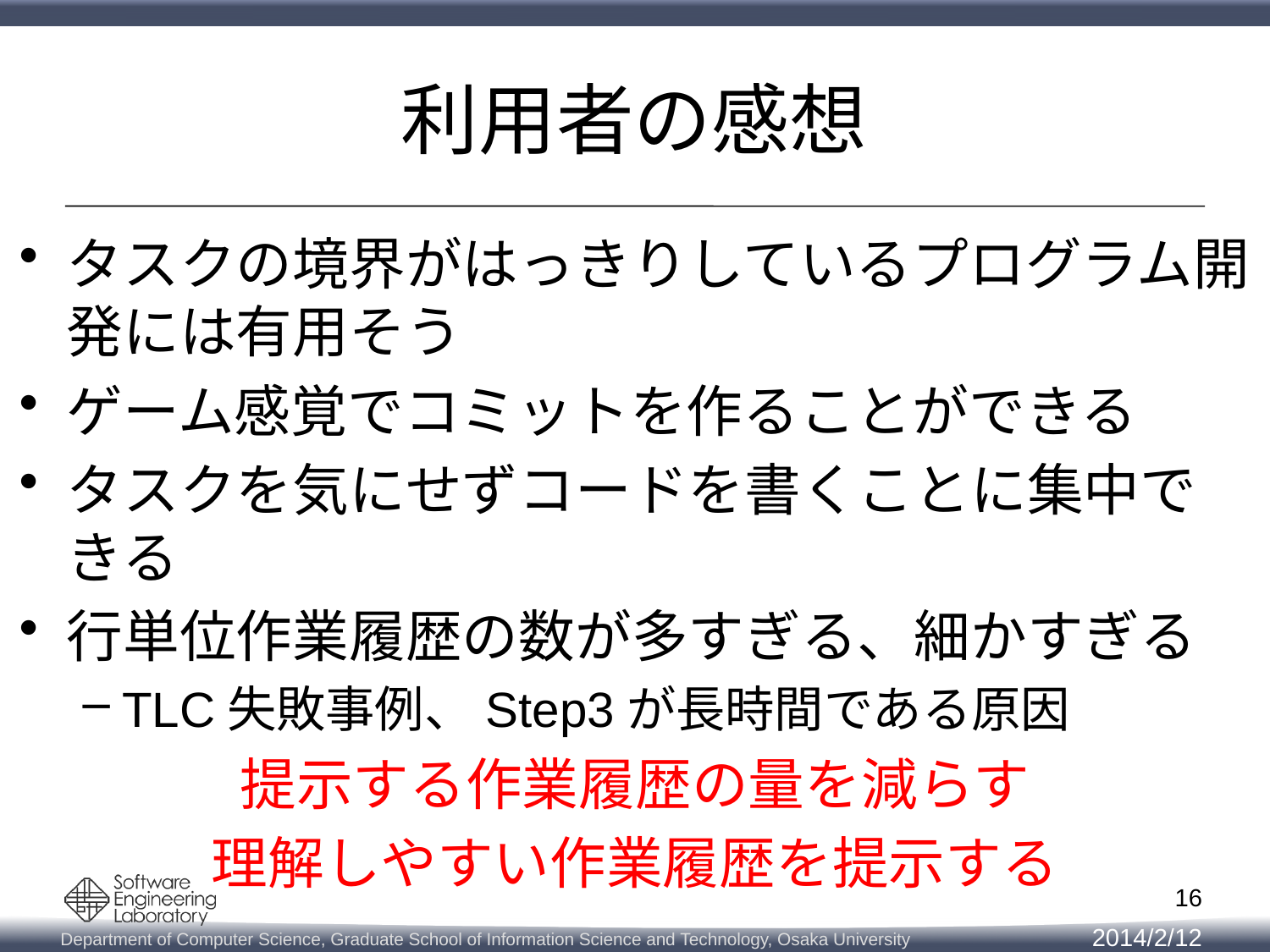

# 利用者の感想
タスクの境界がはっきりしているプログラム開発には有用そう
ゲーム感覚でコミットを作ることができる
タスクを気にせずコードを書くことに集中できる
行単位作業履歴の数が多すぎる、細かすぎる
TLC失敗事例、Step3が長時間である原因
提示する作業履歴の量を減らす
理解しやすい作業履歴を提示する
16
2014/2/12